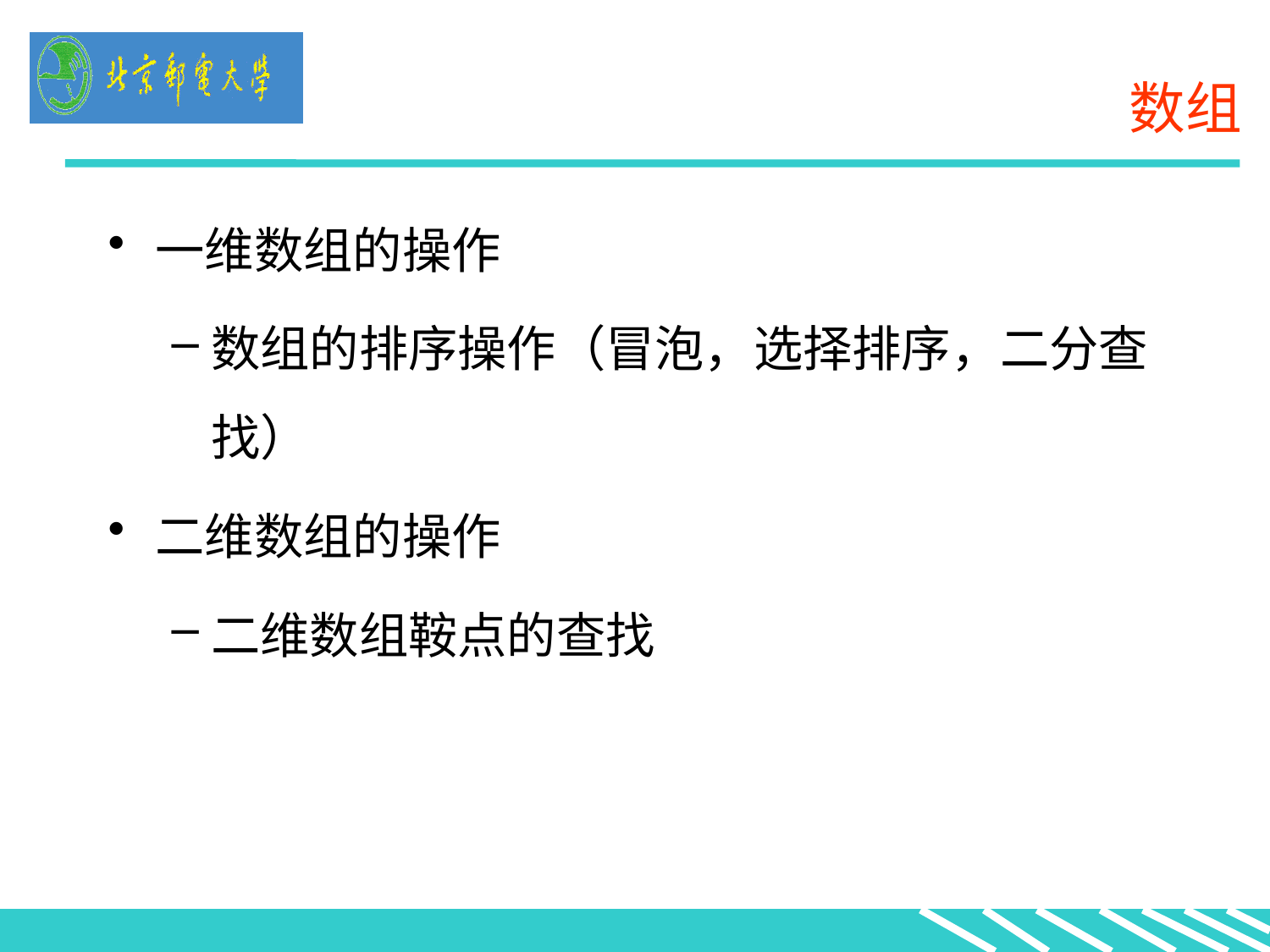

# 数组
一维数组的操作
数组的排序操作（冒泡，选择排序，二分查找）
二维数组的操作
二维数组鞍点的查找